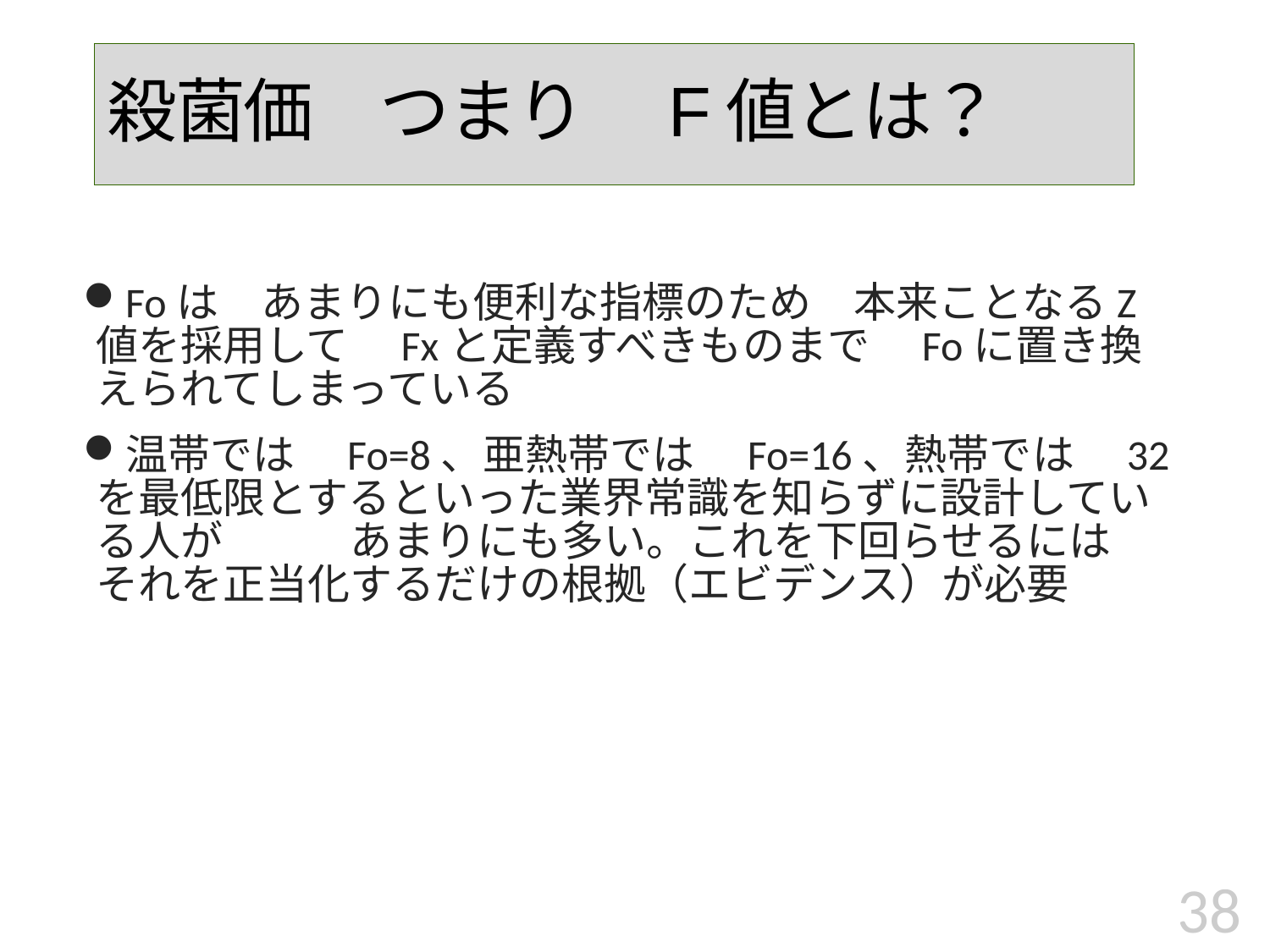

殺菌価　つまり　F値とは？
Foは　あまりにも便利な指標のため　本来ことなるZ値を採用して　Fxと定義すべきものまで　Foに置き換えられてしまっている
温帯では　Fo=8、亜熱帯では　Fo=16、熱帯では　32を最低限とするといった業界常識を知らずに設計している人が　　　あまりにも多い。これを下回らせるには　それを正当化するだけの根拠（エビデンス）が必要
38